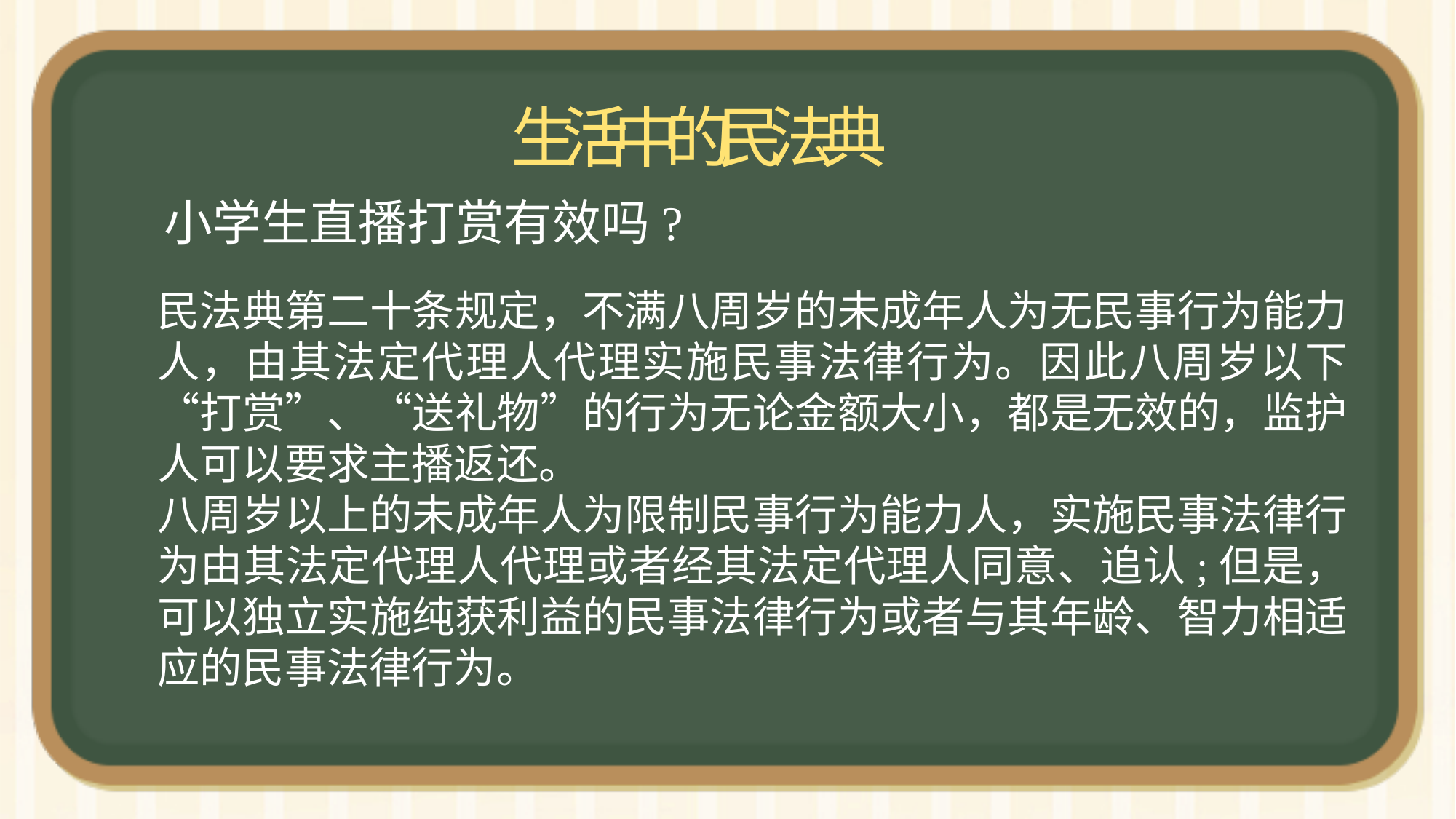

小学生直播打赏有效吗?
民法典第二十条规定，不满八周岁的未成年人为无民事行为能力人，由其法定代理人代理实施民事法律行为。因此八周岁以下“打赏”、“送礼物”的行为无论金额大小，都是无效的，监护人可以要求主播返还。
八周岁以上的未成年人为限制民事行为能力人，实施民事法律行为由其法定代理人代理或者经其法定代理人同意、追认;但是，可以独立实施纯获利益的民事法律行为或者与其年龄、智力相适应的民事法律行为。